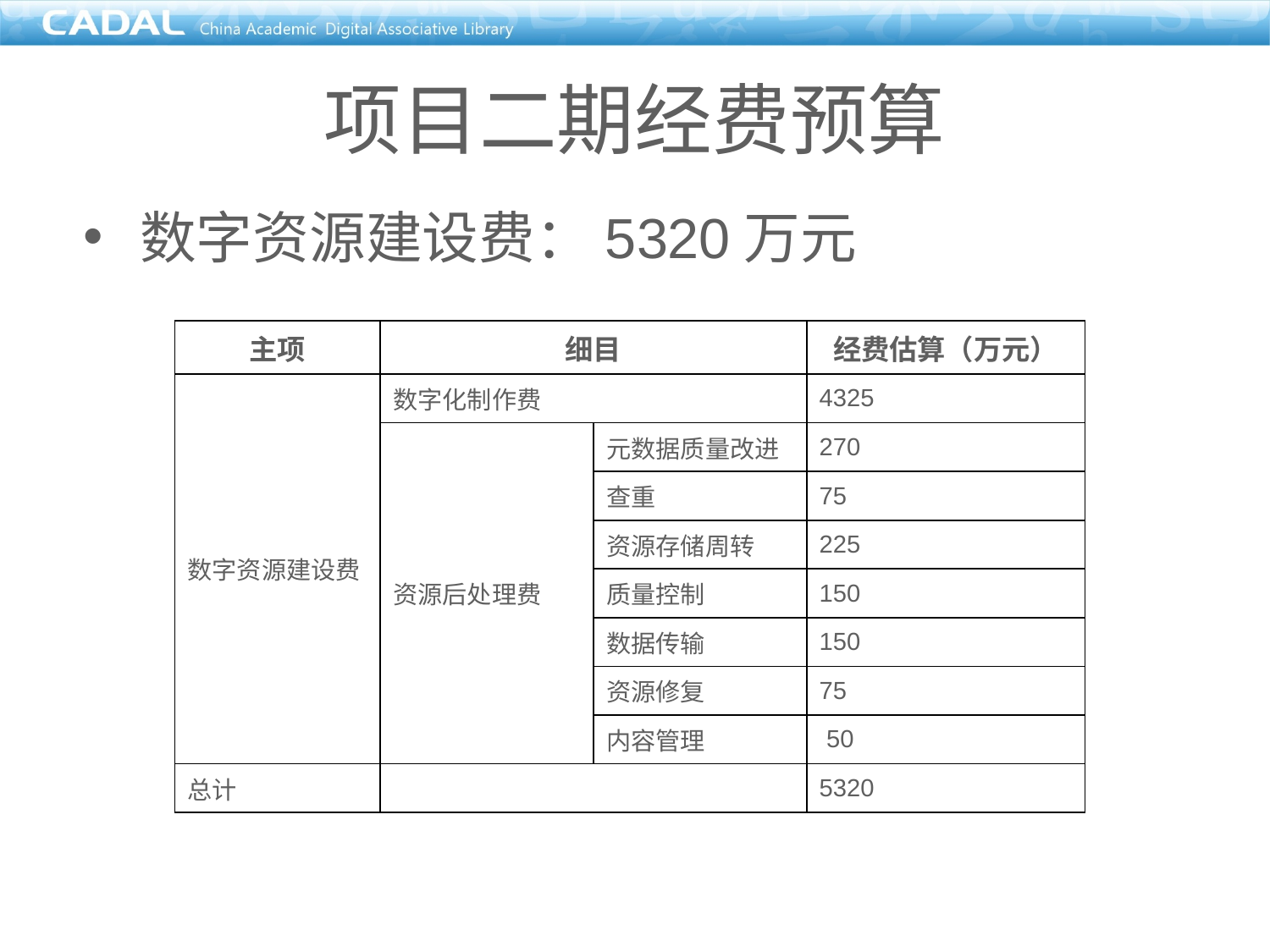

项目二期经费预算
 数字资源建设费：5320万元
| 主项 | 细目 |  | 经费估算（万元） |
| --- | --- | --- | --- |
| 数字资源建设费 | 数字化制作费 |  | 4325 |
|  | 资源后处理费 | 元数据质量改进 | 270 |
|  |  | 查重 | 75 |
|  |  | 资源存储周转 | 225 |
|  |  | 质量控制 | 150 |
|  |  | 数据传输 | 150 |
|  |  | 资源修复 | 75 |
|  |  | 内容管理 | 50 |
| 总计 |  |  | 5320 |